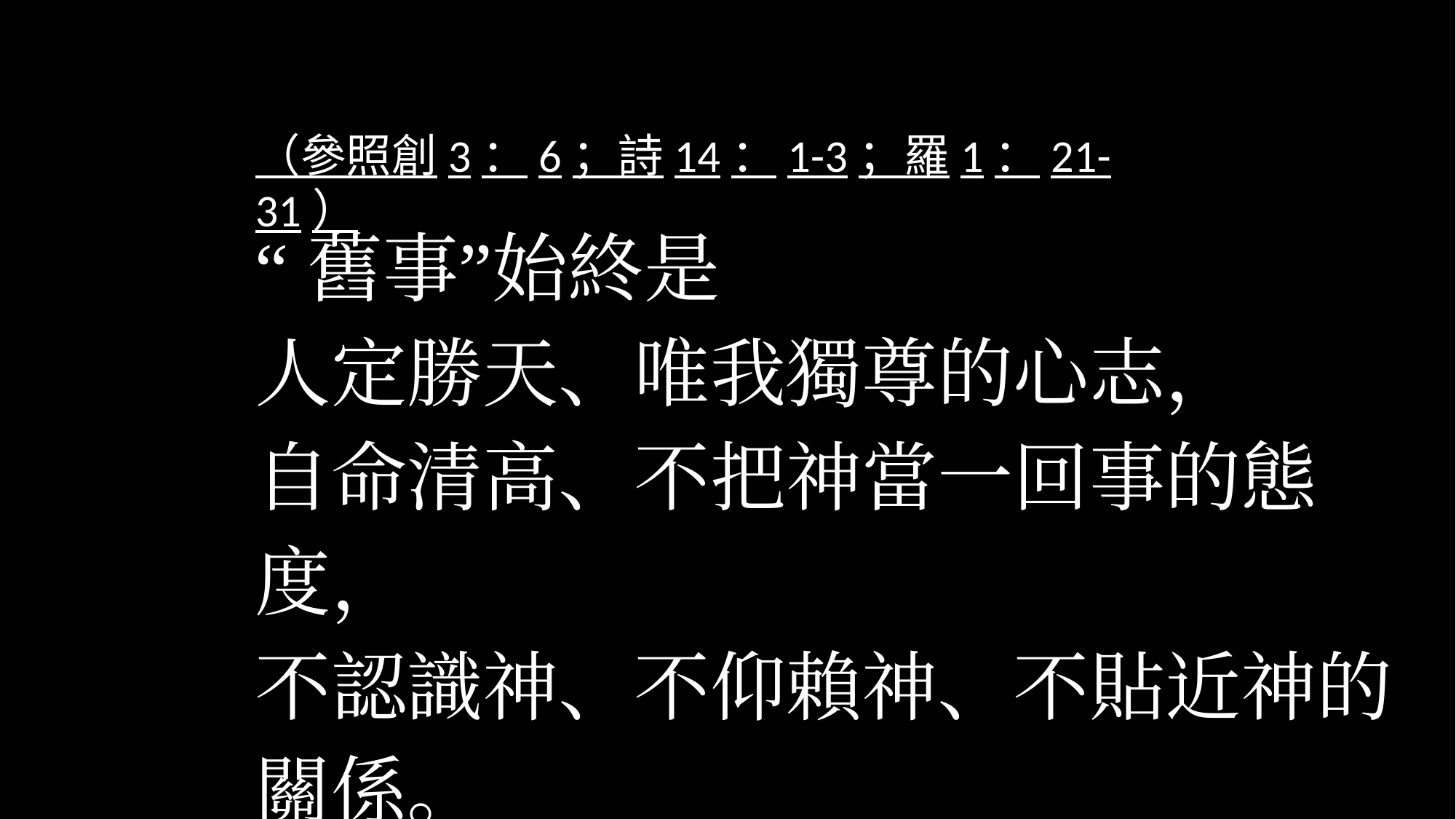

（參照創3：6；詩14：1-3；羅1：21-31）
“舊事”始終是
人定勝天、唯我獨尊的心志，
自命清高、不把神當一回事的態度，
不認識神、不仰賴神、不貼近神的關係。